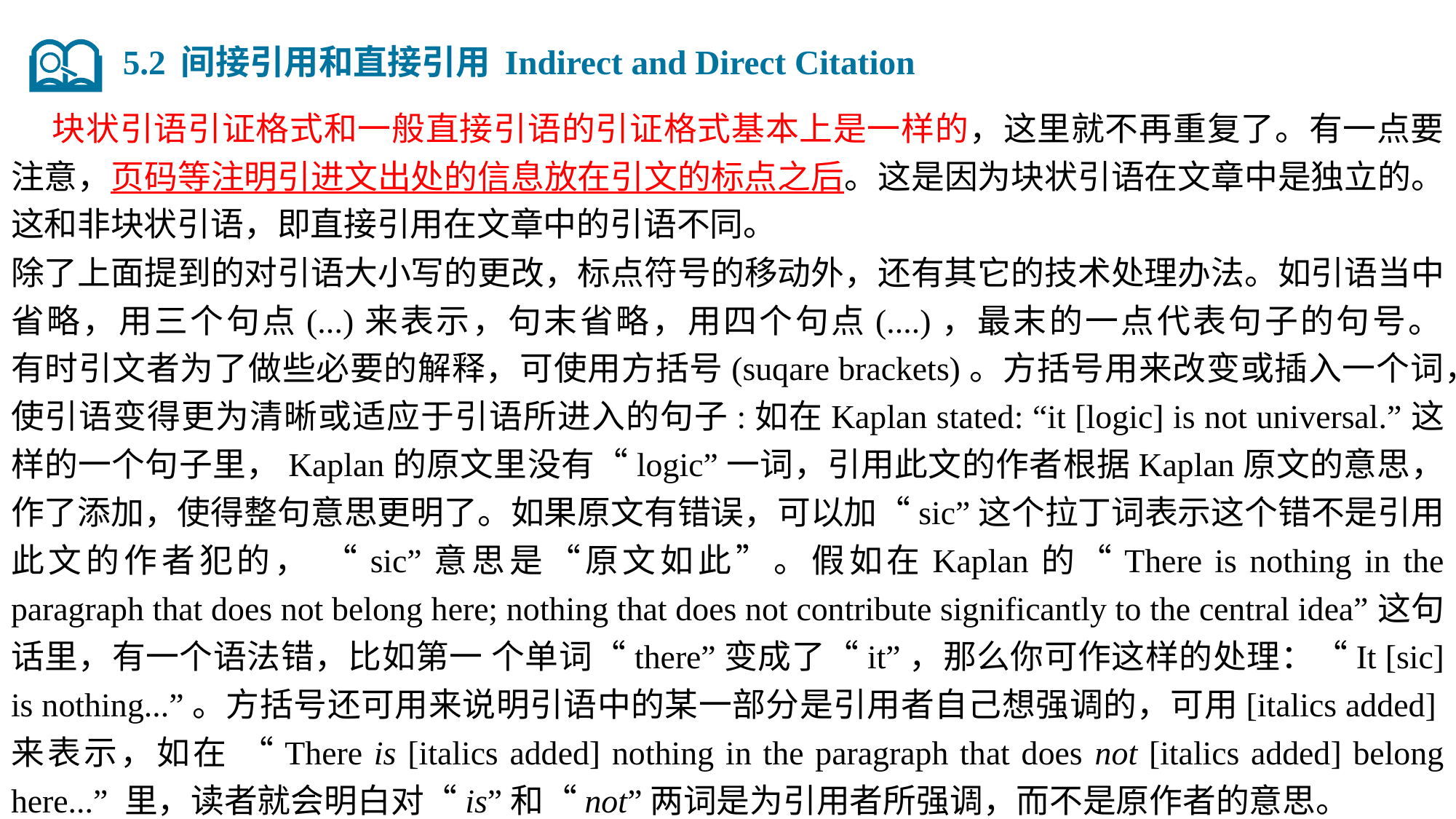

5.2 间接引用和直接引用 Indirect and Direct Citation
    块状引语引证格式和一般直接引语的引证格式基本上是一样的，这里就不再重复了。有一点要注意，页码等注明引进文出处的信息放在引文的标点之后。这是因为块状引语在文章中是独立的。这和非块状引语，即直接引用在文章中的引语不同。
除了上面提到的对引语大小写的更改，标点符号的移动外，还有其它的技术处理办法。如引语当中省略，用三个句点(...)来表示，句末省略，用四个句点(....)，最末的一点代表句子的句号。
有时引文者为了做些必要的解释，可使用方括号(suqare brackets)。方括号用来改变或插入一个词，使引语变得更为清晰或适应于引语所进入的句子:如在Kaplan stated: “it [logic] is not universal.”这样的一个句子里，Kaplan的原文里没有“logic”一词，引用此文的作者根据Kaplan原文的意思，作了添加，使得整句意思更明了。如果原文有错误，可以加“sic”这个拉丁词表示这个错不是引用此文的作者犯的， “sic”意思是“原文如此”。假如在Kaplan的“There is nothing in the paragraph that does not belong here; nothing that does not contribute significantly to the central idea”这句话里，有一个语法错，比如第一 个单词“there”变成了“it”，那么你可作这样的处理：“It [sic] is nothing...”。方括号还可用来说明引语中的某一部分是引用者自己想强调的，可用[italics added]来表示，如在 “There is [italics added] nothing in the paragraph that does not [italics added] belong here...” 里，读者就会明白对“is”和“not”两词是为引用者所强调，而不是原作者的意思。